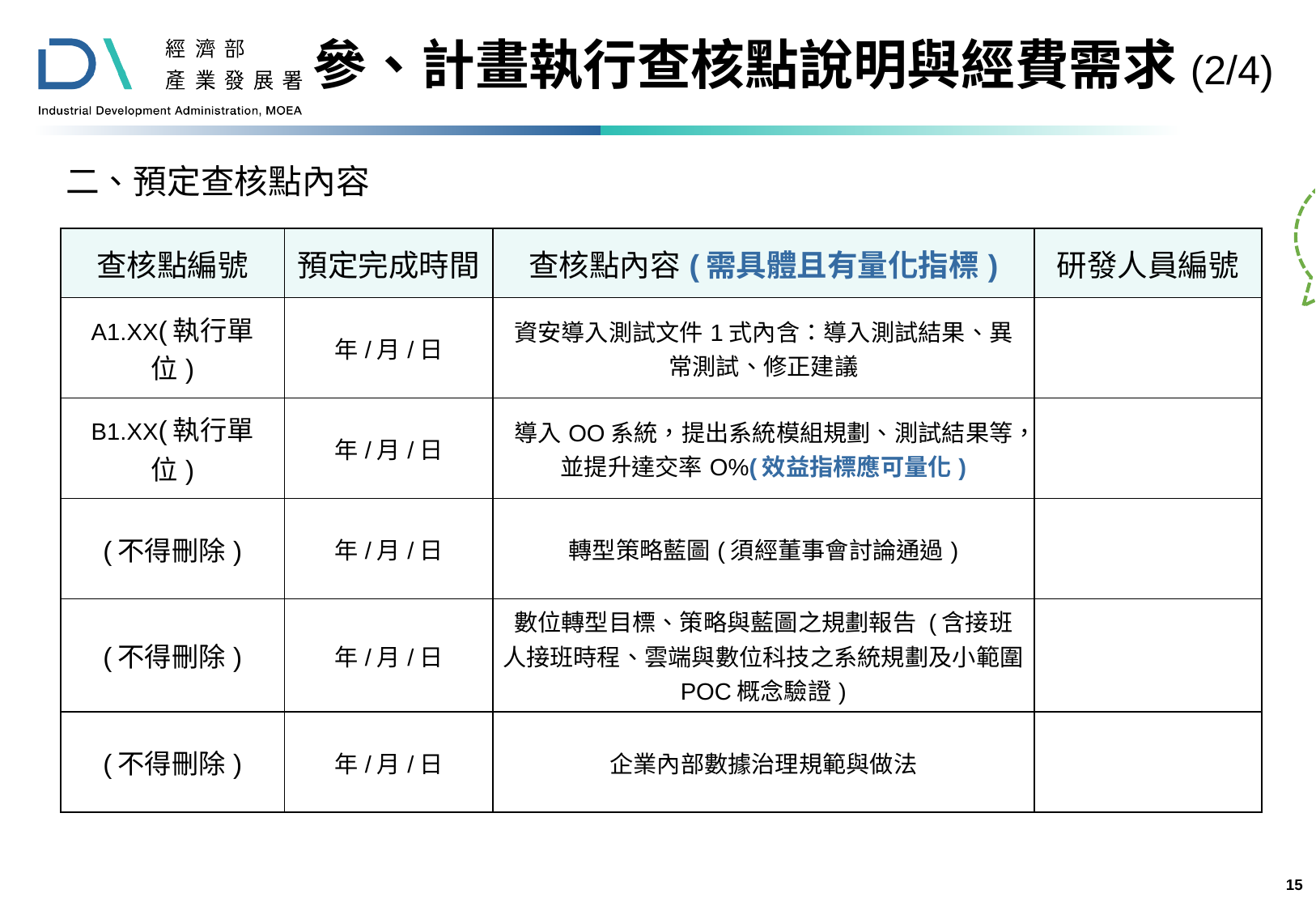

參、計畫執行查核點說明與經費需求(2/4)
二、預定查核點內容
範例
| 查核點編號 | 預定完成時間 | 查核點內容(需具體且有量化指標) | 研發人員編號 |
| --- | --- | --- | --- |
| A1.XX(執行單位) | 年/月/日 | 資安導入測試文件1式內含：導入測試結果、異常測試、修正建議 |  |
| B1.XX(執行單位) | 年/月/日 | 導入OO系統，提出系統模組規劃、測試結果等，並提升達交率O%(效益指標應可量化) |  |
| (不得刪除) | 年/月/日 | 轉型策略藍圖(須經董事會討論通過) |  |
| (不得刪除) | 年/月/日 | 數位轉型目標、策略與藍圖之規劃報告 (含接班人接班時程、雲端與數位科技之系統規劃及小範圍POC概念驗證) |  |
| (不得刪除) | 年/月/日 | 企業內部數據治理規範與做法 |  |

15